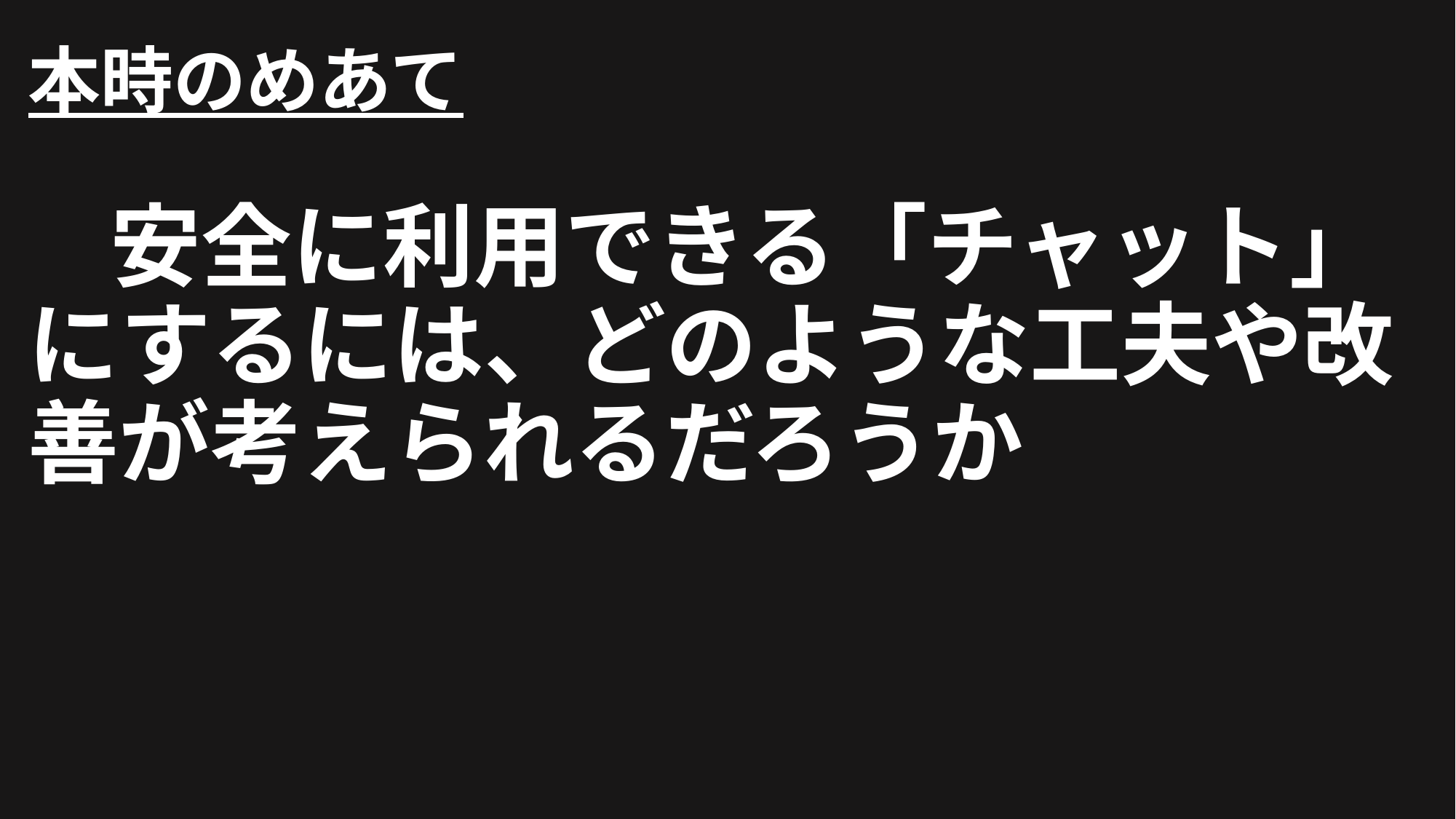

# 本時のめあて 　安全に利用できる「チャット」にするには、どのような工夫や改善が考えられるだろうか